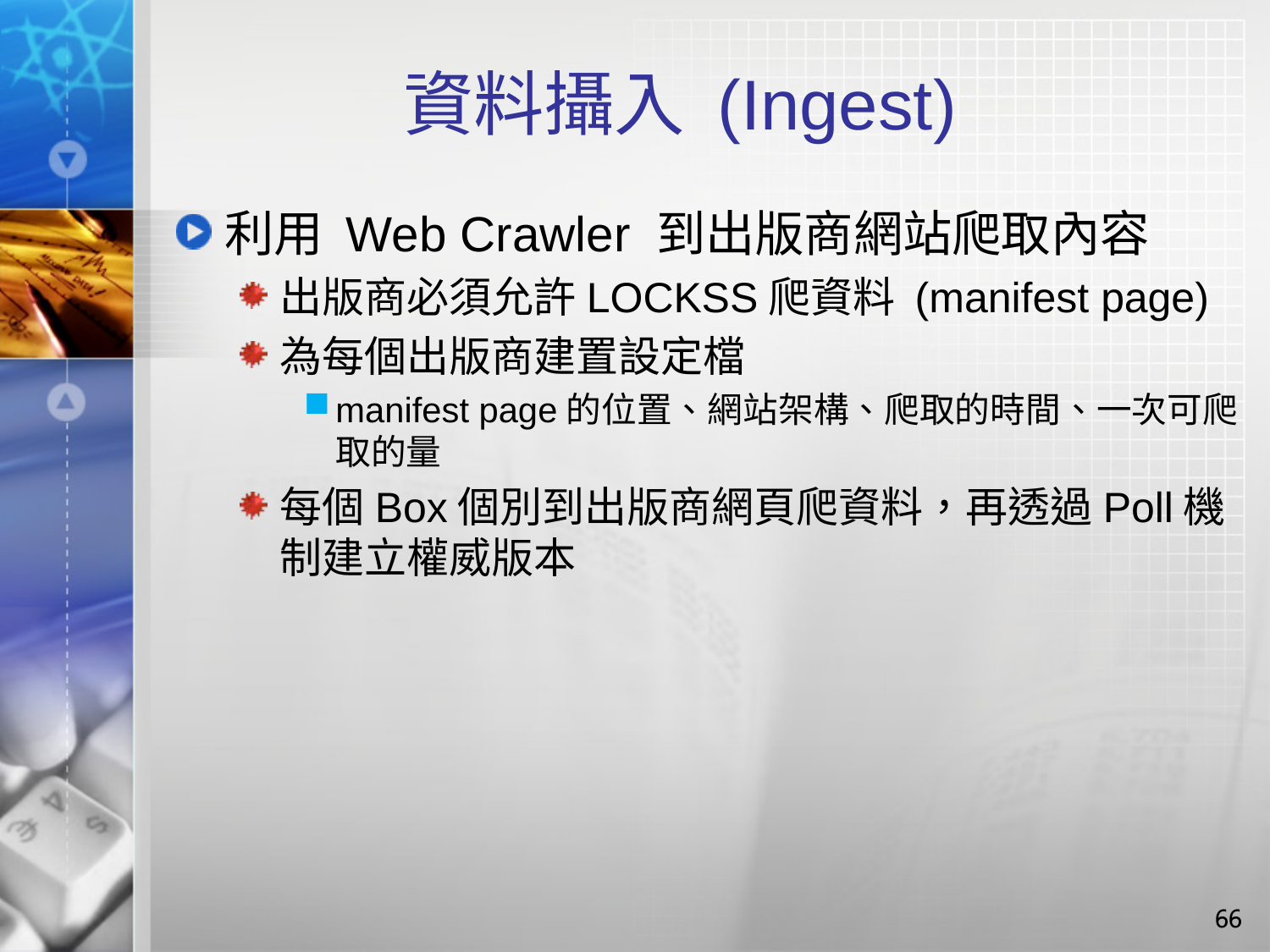

# 資料攝入 (Ingest)
利用 Web Crawler 到出版商網站爬取內容
出版商必須允許LOCKSS爬資料 (manifest page)
為每個出版商建置設定檔
manifest page的位置、網站架構、爬取的時間、一次可爬取的量
每個Box個別到出版商網頁爬資料，再透過Poll機制建立權威版本
66